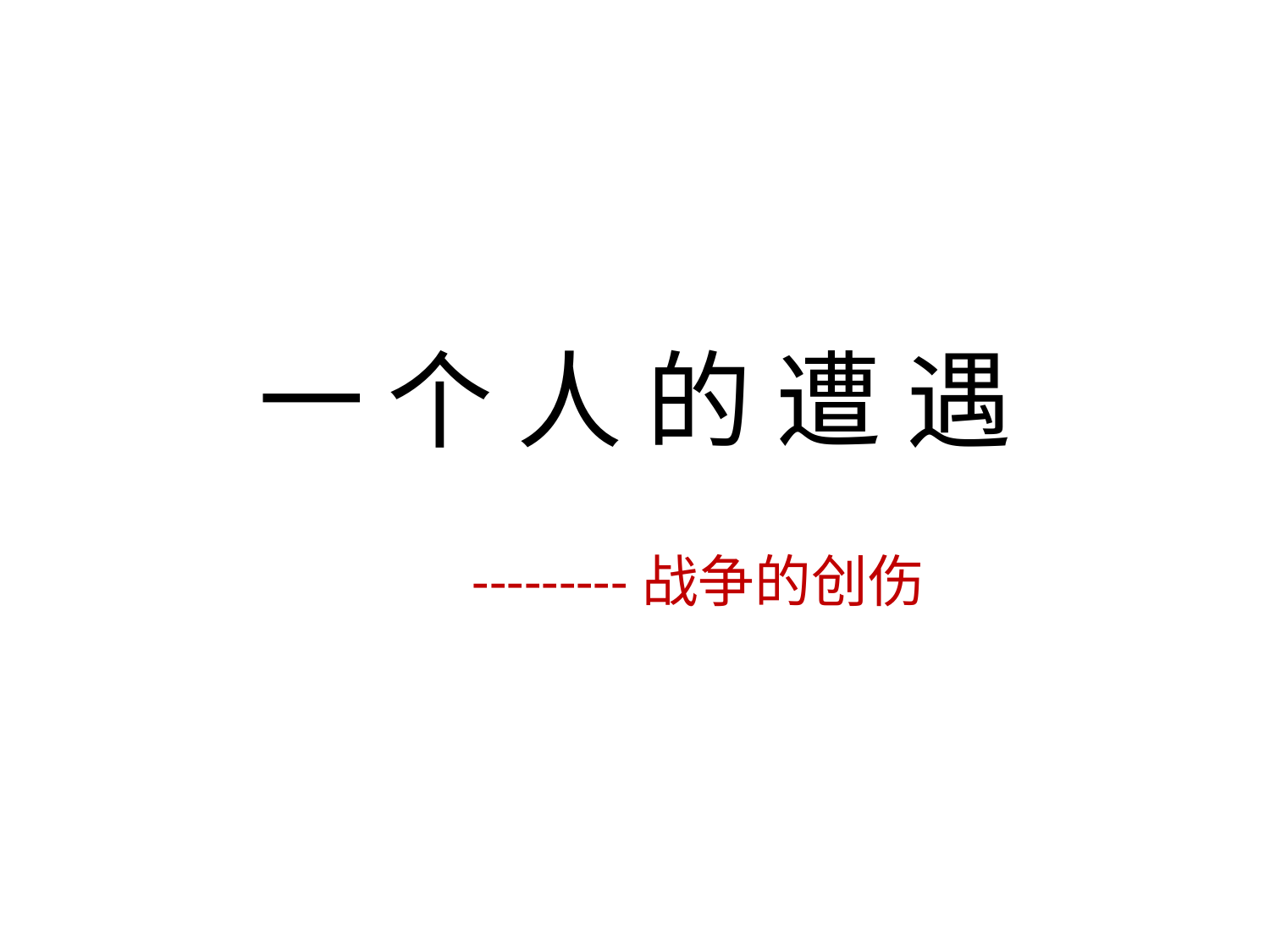

# 一 个 人 的 遭 遇
          ---------战争的创伤